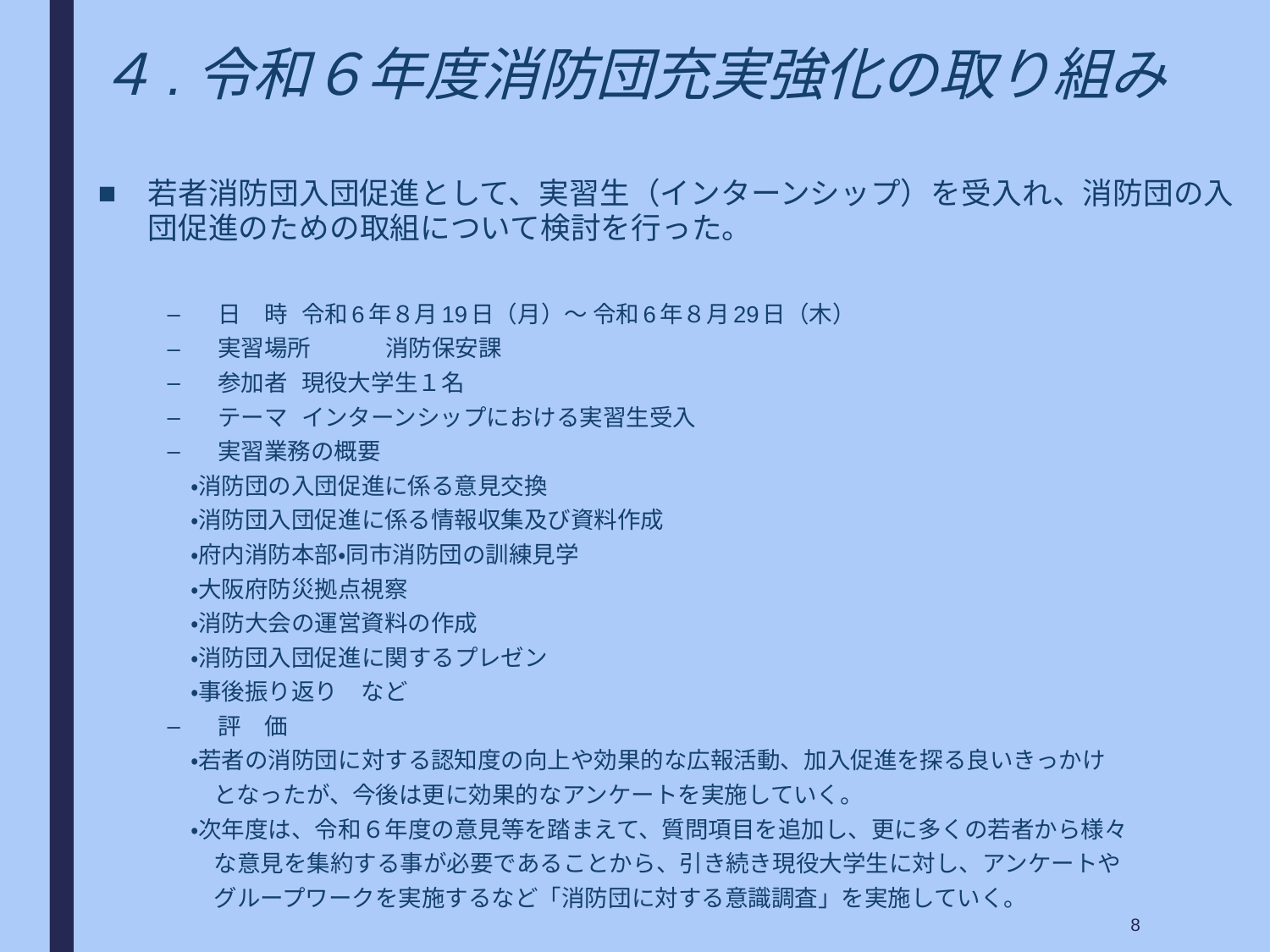

# ４.令和６年度消防団充実強化の取り組み
若者消防団入団促進として、実習生（インターンシップ）を受入れ、消防団の入団促進のための取組について検討を行った。

日　時	令和6年８月19日（月）～ 令和6年８月29日（木）
実習場所	消防保安課
参加者	現役大学生１名
テーマ	インターンシップにおける実習生受入
実習業務の概要
　・消防団の入団促進に係る意見交換
　・消防団入団促進に係る情報収集及び資料作成
　・府内消防本部・同市消防団の訓練見学
　・大阪府防災拠点視察
　・消防大会の運営資料の作成
　・消防団入団促進に関するプレゼン
　・事後振り返り　など
評　価
　・若者の消防団に対する認知度の向上や効果的な広報活動、加入促進を探る良いきっかけ
　　となったが、今後は更に効果的なアンケートを実施していく。
　・次年度は、令和６年度の意見等を踏まえて、質問項目を追加し、更に多くの若者から様々
　　な意見を集約する事が必要であることから、引き続き現役大学生に対し、アンケートや
　　グループワークを実施するなど「消防団に対する意識調査」を実施していく。

8